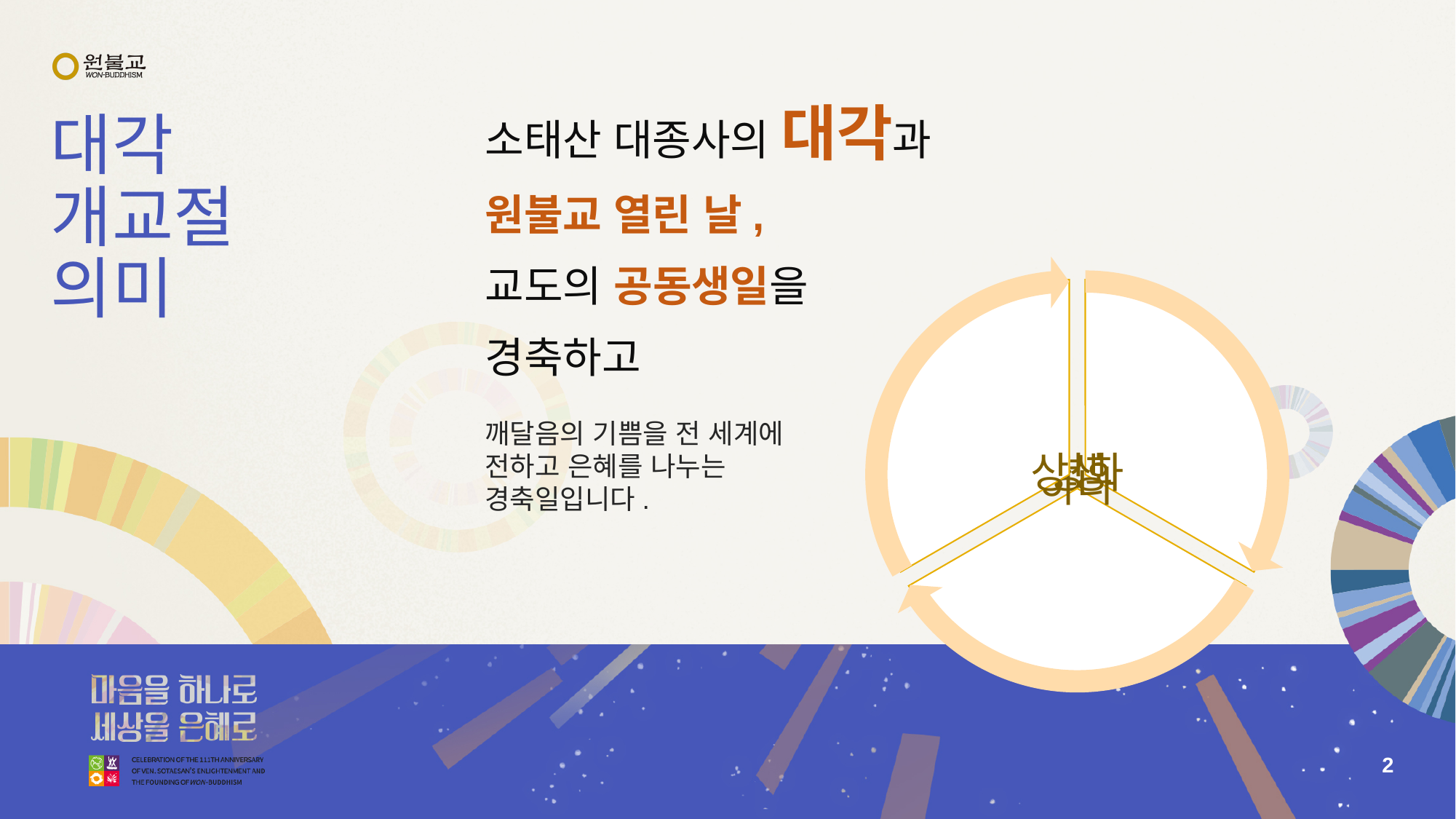

소태산 대종사의 대각과
원불교 열린 날,
교도의 공동생일을
경축하고
# 대각 개교절 의미
평화
하나
상생
깨달음의 기쁨을 전 세계에
전하고 은혜를 나누는
경축일입니다.
2